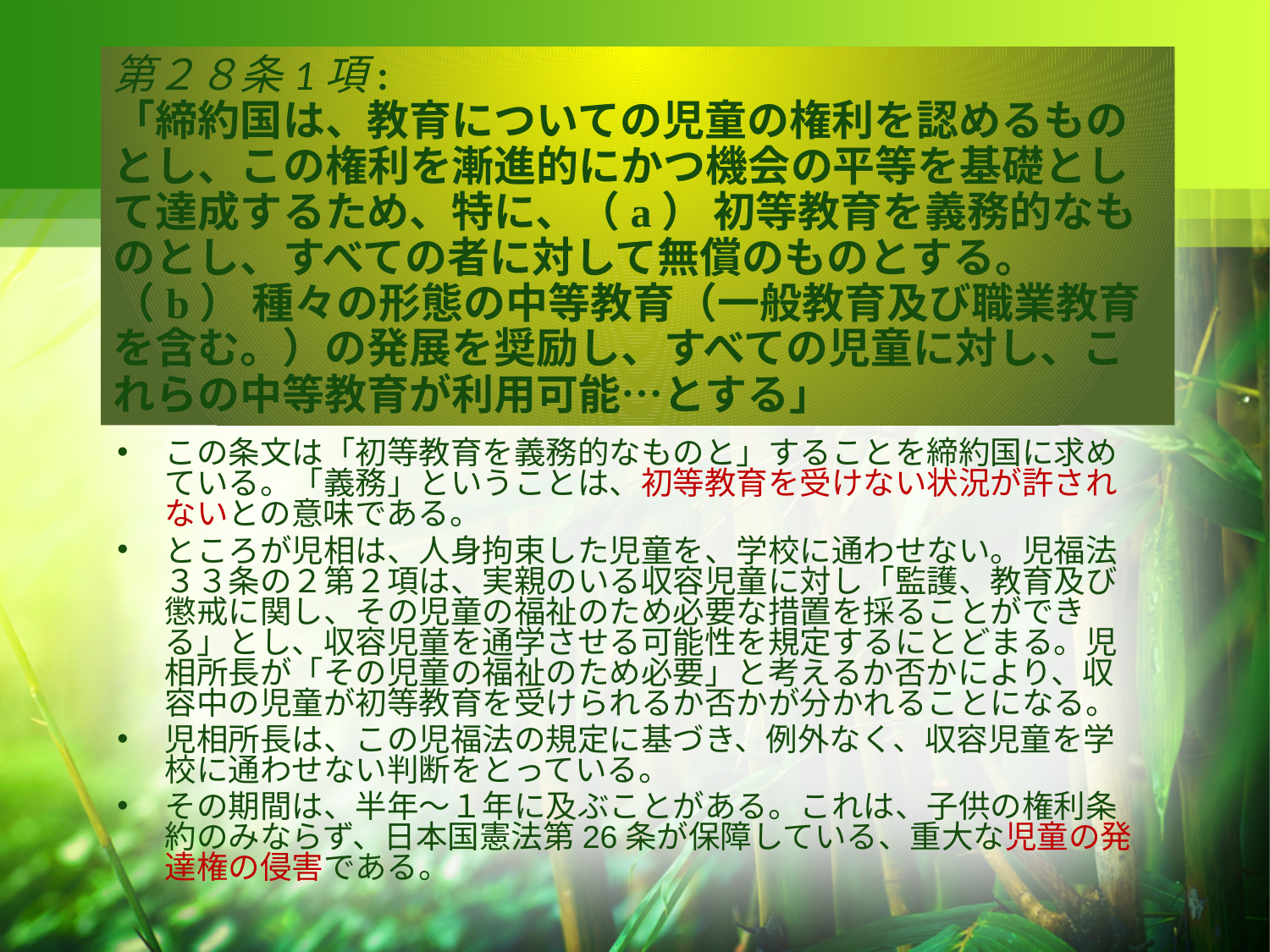

第２８条1項:
「締約国は、教育についての児童の権利を認めるものとし、この権利を漸進的にかつ機会の平等を基礎として達成するため、特に、（a） 初等教育を義務的なものとし、すべての者に対して無償のものとする。（b） 種々の形態の中等教育（一般教育及び職業教育を含む。）の発展を奨励し、すべての児童に対し、これらの中等教育が利用可能…とする」

この条文は「初等教育を義務的なものと」することを締約国に求めている。「義務」ということは、初等教育を受けない状況が許されないとの意味である。
ところが児相は、人身拘束した児童を、学校に通わせない。児福法３３条の２第２項は、実親のいる収容児童に対し「監護、教育及び懲戒に関し、その児童の福祉のため必要な措置を採ることができる」とし、収容児童を通学させる可能性を規定するにとどまる。児相所長が「その児童の福祉のため必要」と考えるか否かにより、収容中の児童が初等教育を受けられるか否かが分かれることになる。
児相所長は、この児福法の規定に基づき、例外なく、収容児童を学校に通わせない判断をとっている。
その期間は、半年～１年に及ぶことがある。これは、子供の権利条約のみならず、日本国憲法第26条が保障している、重大な児童の発達権の侵害である。